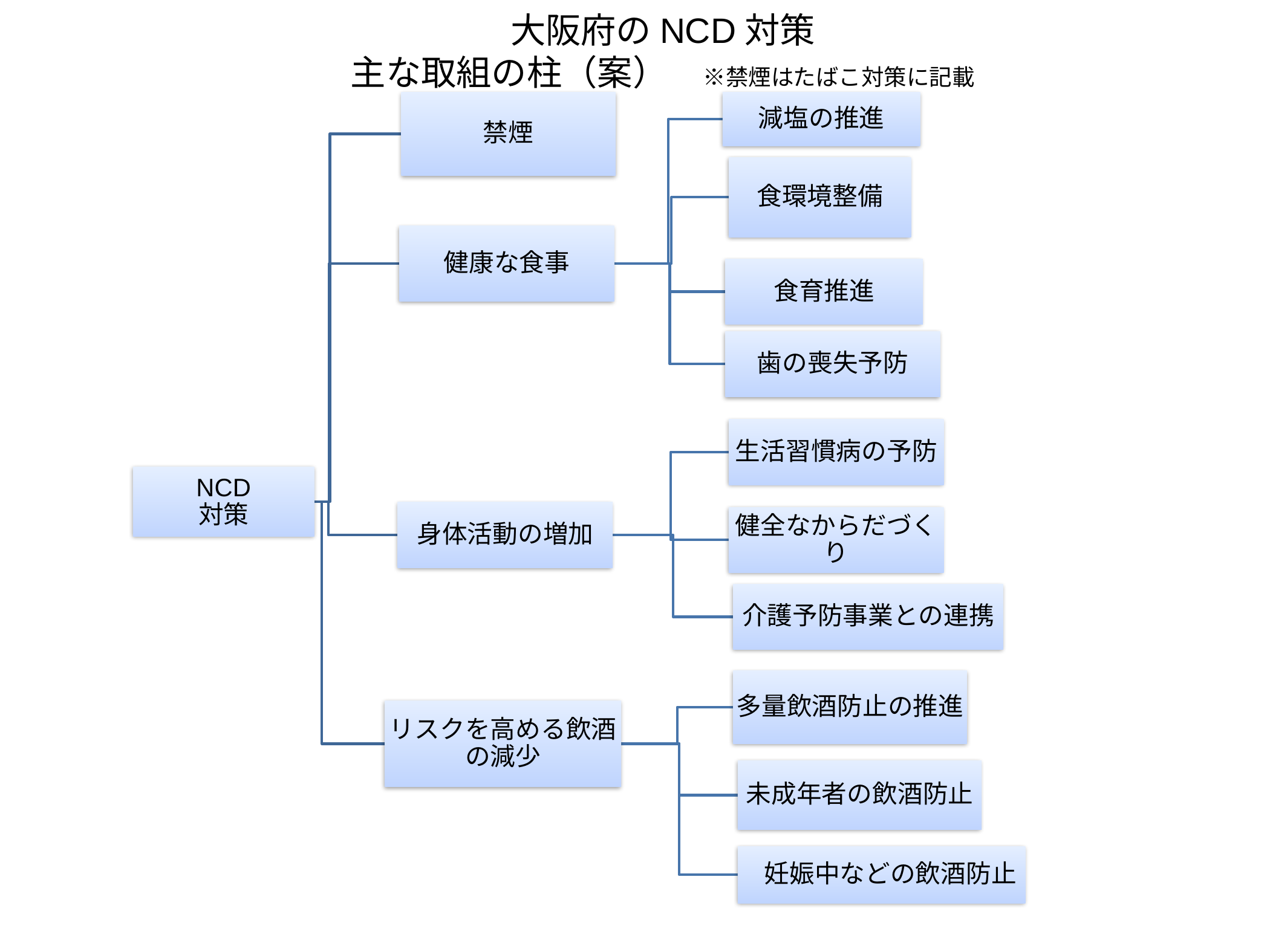

# 大阪府のNCD対策 主な取組の柱（案）　※禁煙はたばこ対策に記載

NCD
対策
禁煙
リスクを高める飲酒の減少
多量飲酒防止の推進
未成年者の飲酒防止
　妊娠中などの飲酒防止
健康な食事
減塩の推進
食環境整備
食育推進
歯の喪失予防
身体活動の増加
生活習慣病の予防
健全なからだづくり
介護予防事業との連携